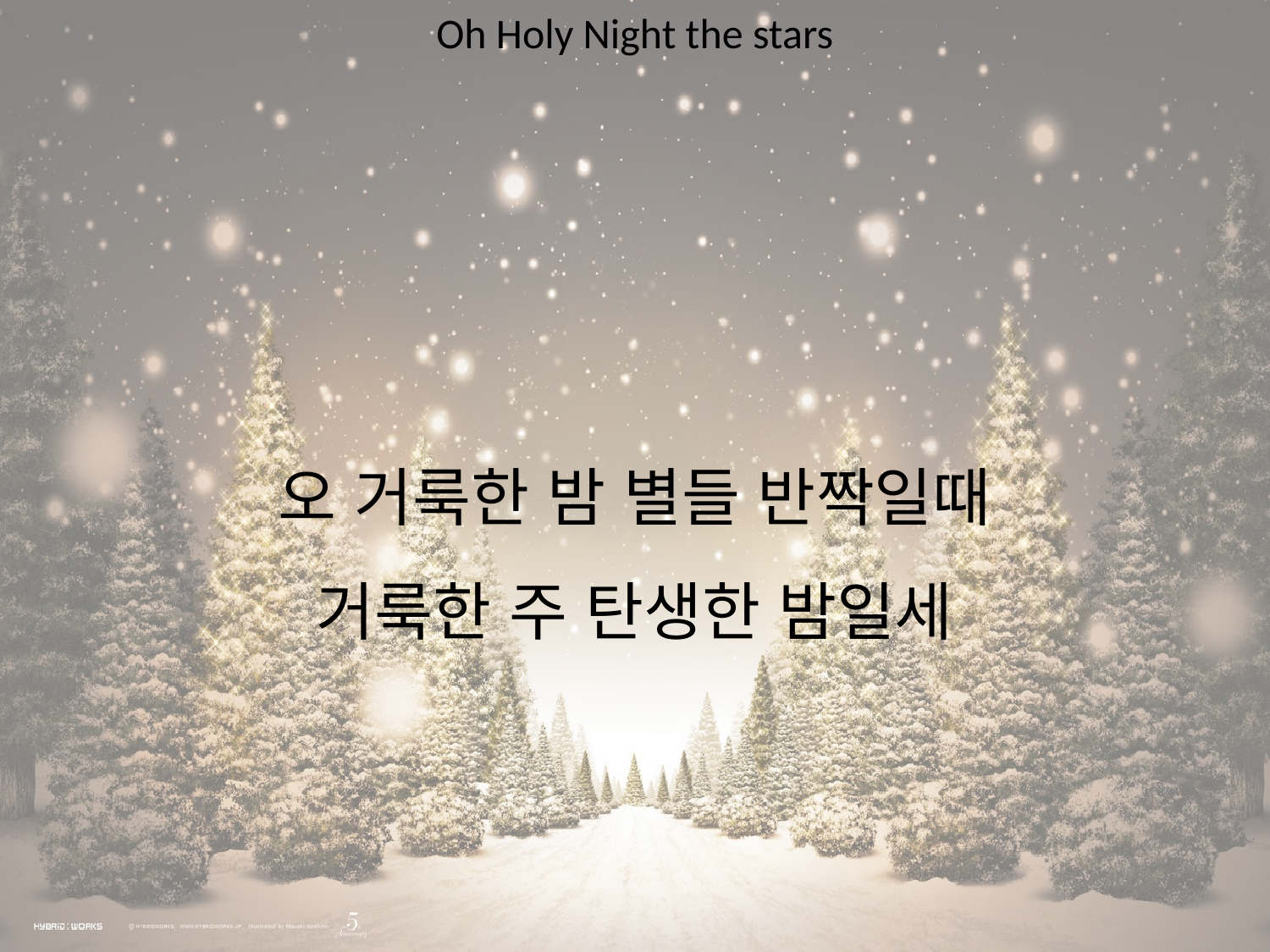

Oh Holy Night the stars
#
오 거룩한 밤 별들 반짝일때
거룩한 주 탄생한 밤일세